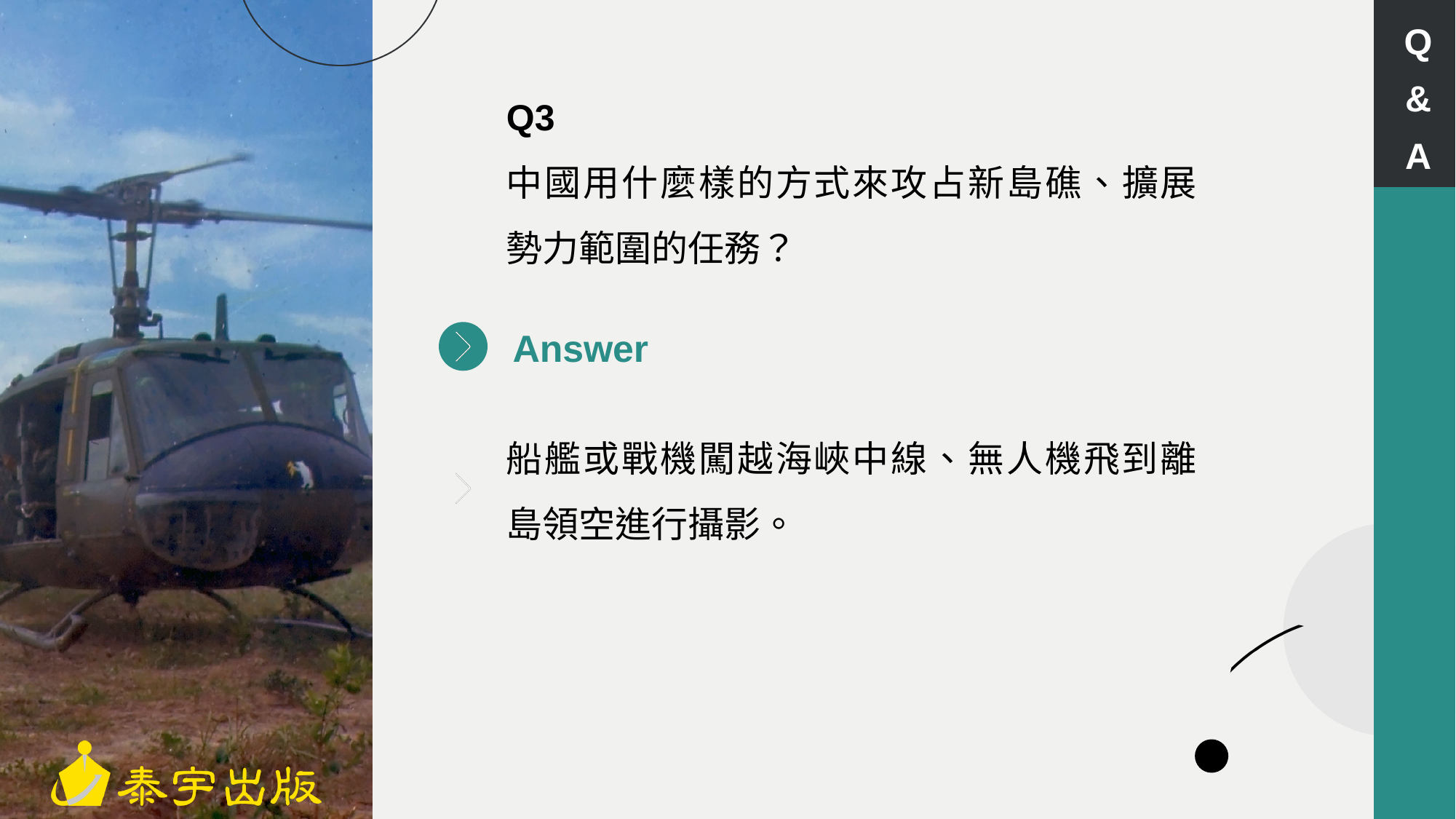

Q3
中國用什麼樣的方式來攻占新島礁、擴展勢力範圍的任務？
Answer

船艦或戰機闖越海峽中線、無人機飛到離島領空進行攝影。